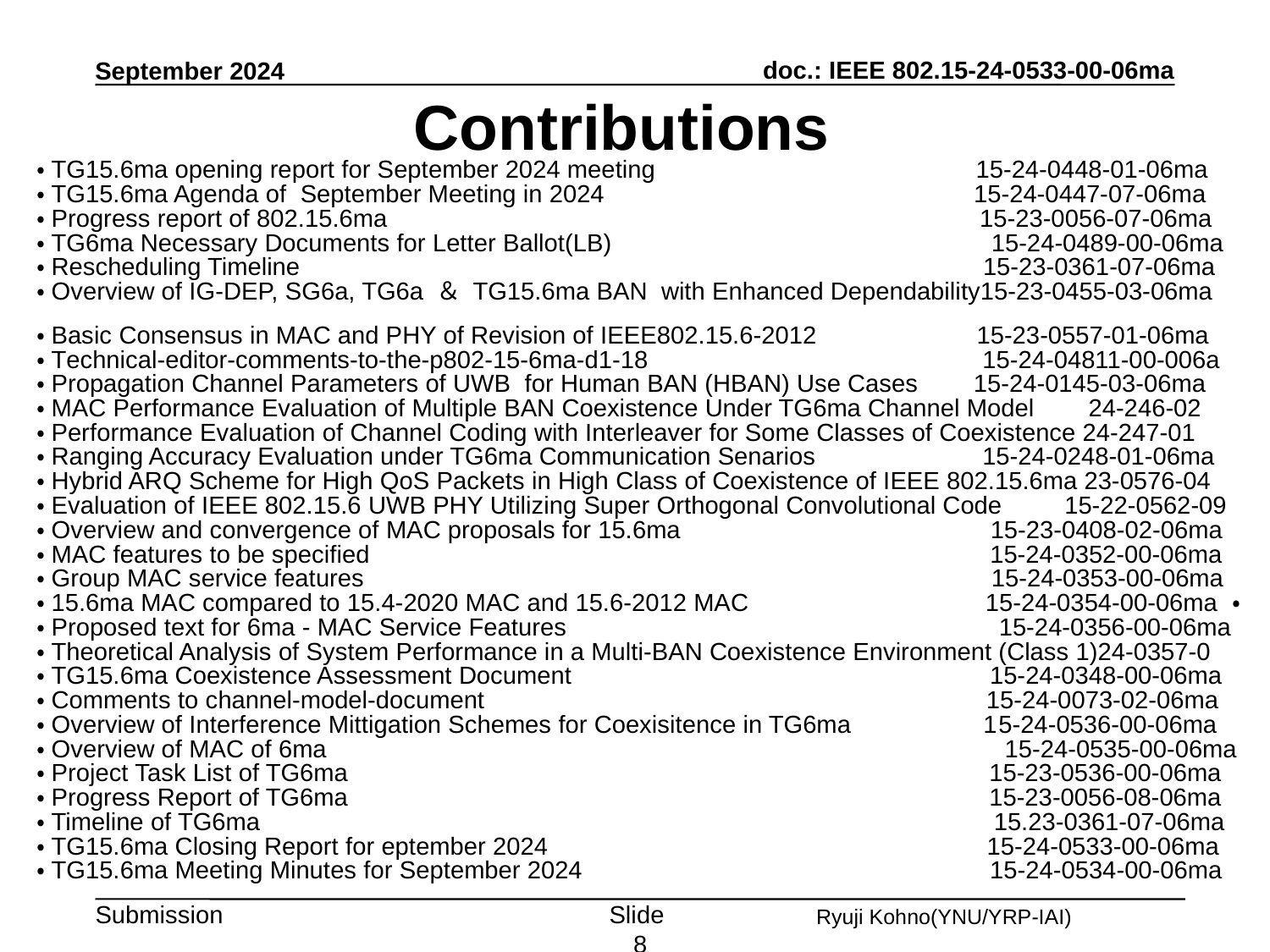

September 2024
# Contributions
・TG15.6ma opening report for September 2024 meeting                                              15-24-0448-01-06ma
・TG15.6ma Agenda of  September Meeting in 2024                                                     15-24-0447-07-06ma
・Progress report of 802.15.6ma                                                                                     15-23-0056-07-06ma
・TG6ma Necessary Documents for Letter Ballot(LB)                                                 　15-24-0489-00-06ma
・Rescheduling Timeline                                                                                                  15-23-0361-07-06ma
・Overview of IG-DEP, SG6a, TG6a ＆ TG15.6ma BAN  with Enhanced Dependability15-23-0455-03-06ma
・Basic Consensus in MAC and PHY of Revision of IEEE802.15.6-2012                       15-23-0557-01-06ma
・Technical-editor-comments-to-the-p802-15-6ma-d1-18                                                15-24-04811-00-006a
・Propagation Channel Parameters of UWB  for Human BAN (HBAN) Use Cases        15-24-0145-03-06ma
・MAC Performance Evaluation of Multiple BAN Coexistence Under TG6ma Channel Model　   24-246-02
・Performance Evaluation of Channel Coding with Interleaver for Some Classes of Coexistence 24-247-01
・Ranging Accuracy Evaluation under TG6ma Communication Senarios　　　　　　 15-24-0248-01-06ma
・Hybrid ARQ Scheme for High QoS Packets in High Class of Coexistence of IEEE 802.15.6ma 23-0576-04
・Evaluation of IEEE 802.15.6 UWB PHY Utilizing Super Orthogonal Convolutional Code　　15-22-0562-09
・Overview and convergence of MAC proposals for 15.6ma　　　　　　　　　　　　15-23-0408-02-06ma
・MAC features to be specified                                                                                         15-24-0352-00-06ma
・Group MAC service features                                                                                          15-24-0353-00-06ma
・15.6ma MAC compared to 15.4-2020 MAC and 15.6-2012 MAC                                  15-24-0354-00-06ma ・
・Proposed text for 6ma - MAC Service Features                                                       　  15-24-0356-00-06ma
・Theoretical Analysis of System Performance in a Multi-BAN Coexistence Environment (Class 1)24-0357-0
・TG15.6ma Coexistence Assessment Document                                                            15-24-0348-00-06ma
・Comments to channel-model-document                                                                        15-24-0073-02-06ma
・Overview of Interference Mittigation Schemes for Coexisitence in TG6ma                   15-24-0536-00-06ma
・Overview of MAC of 6ma                                                                                           　 15-24-0535-00-06ma
・Project Task List of TG6ma                                                                                            15-23-0536-00-06ma
・Progress Report of TG6ma                                                                                            15-23-0056-08-06ma
・Timeline of TG6ma                                                                                                         15.23-0361-07-06ma
・TG15.6ma Closing Report for eptember 2024                                                               15-24-0533-00-06ma
・TG15.6ma Meeting Minutes for September 2024 　　　　　　　　　　　　　　   　15-24-0534-00-06ma
Slide 8